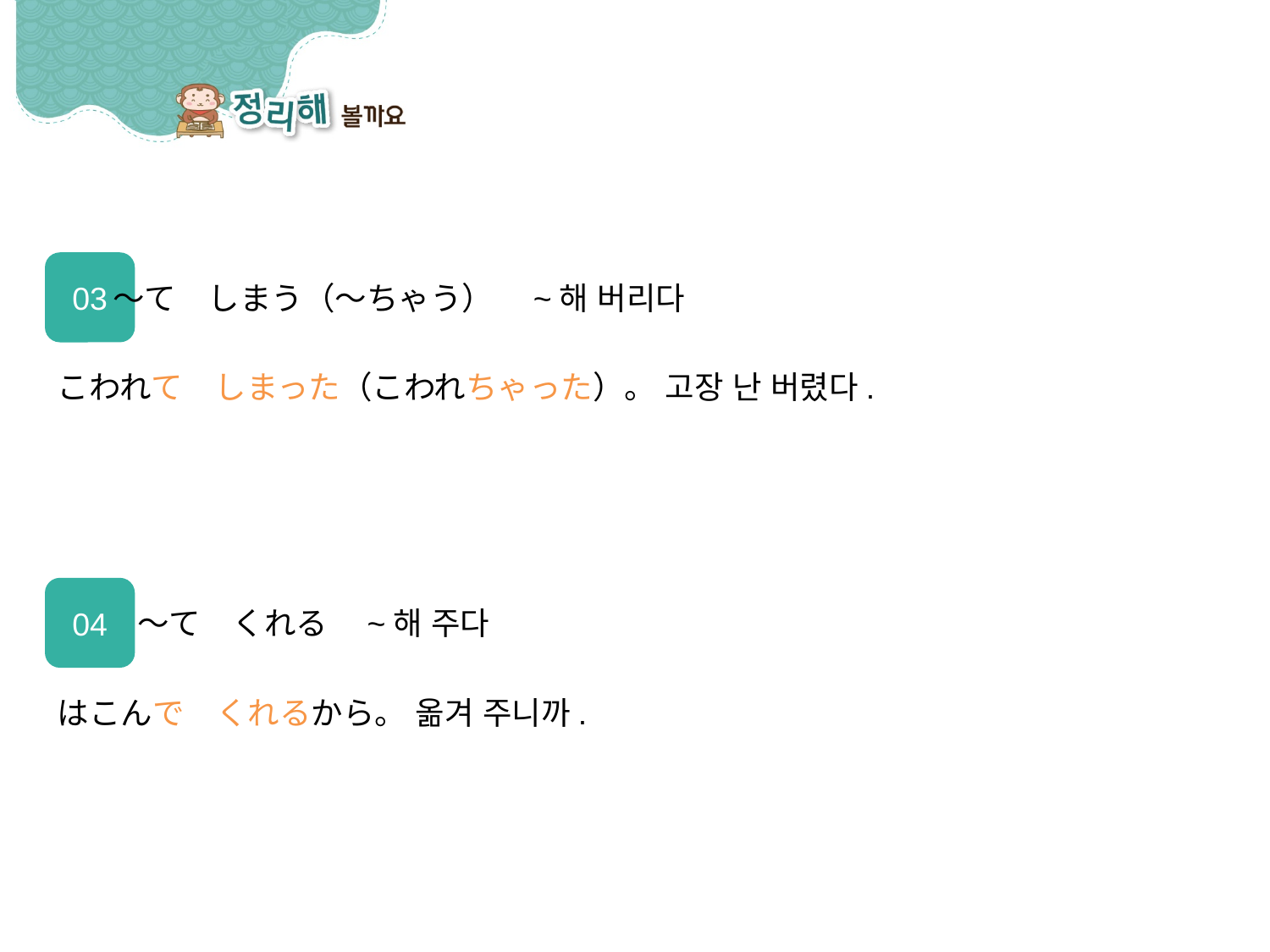

03
～て　しまう（～ちゃう）　~해 버리다
こわれて　しまった（こわれちゃった）。 고장 난 버렸다.
04
～て　くれる　~해 주다
はこんで　くれるから。 옮겨 주니까.